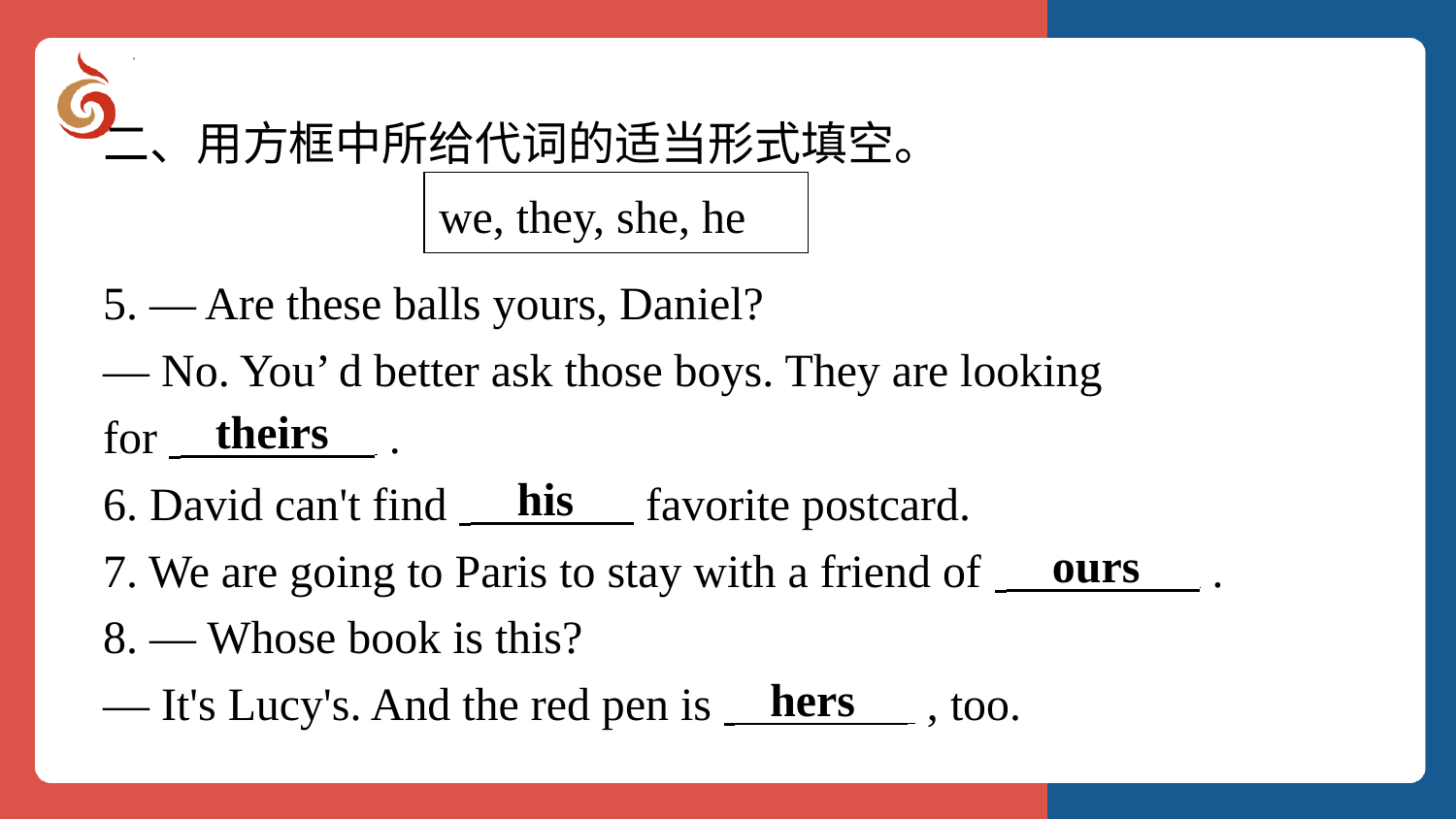

二、用方框中所给代词的适当形式填空。
| we, they, she, he |
| --- |
5. — Are these balls yours, Daniel?
— No. You’ d better ask those boys. They are looking
for                      ⁠ .
6. David can't find                  ⁠ favorite postcard.
7. We are going to Paris to stay with a friend of                      ⁠ .
8. — Whose book is this?
— It's Lucy's. And the red pen is                    ⁠ , too.
theirs
his
ours
hers